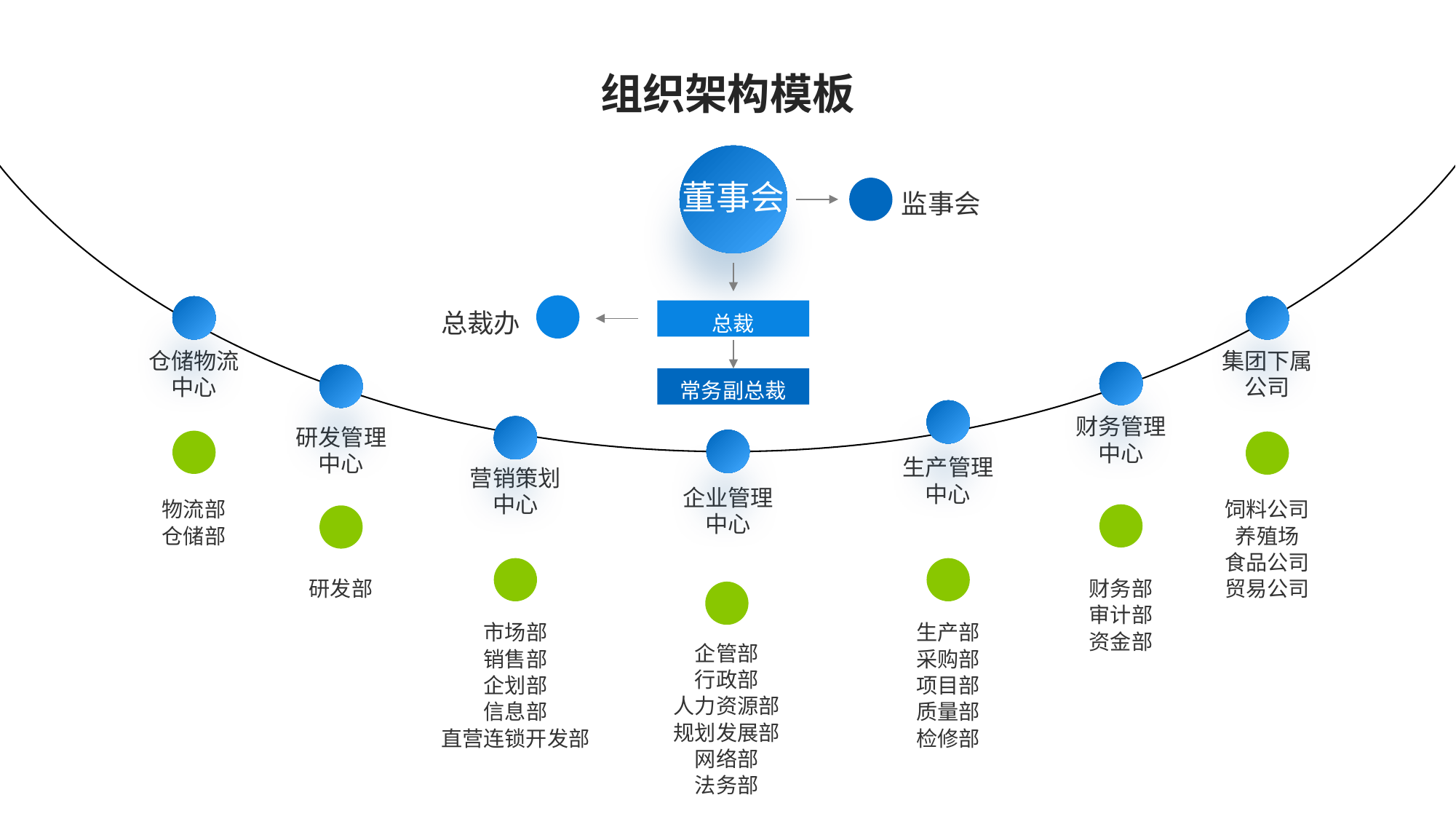

组织架构模板

董事会
监事会

总裁

总裁办
仓储物流
中心
集团下属
公司
常务副总裁

财务管理
中心

研发管理
中心

生产管理
中心
营销策划
中心
企业管理
中心
物流部
仓储部
饲料公司
养殖场
食品公司
贸易公司

财务部
审计部
资金部
研发部

市场部
销售部
企划部
信息部
直营连锁开发部
生产部
采购部
项目部
质量部
检修部
企管部
行政部
人力资源部
规划发展部
网络部
法务部